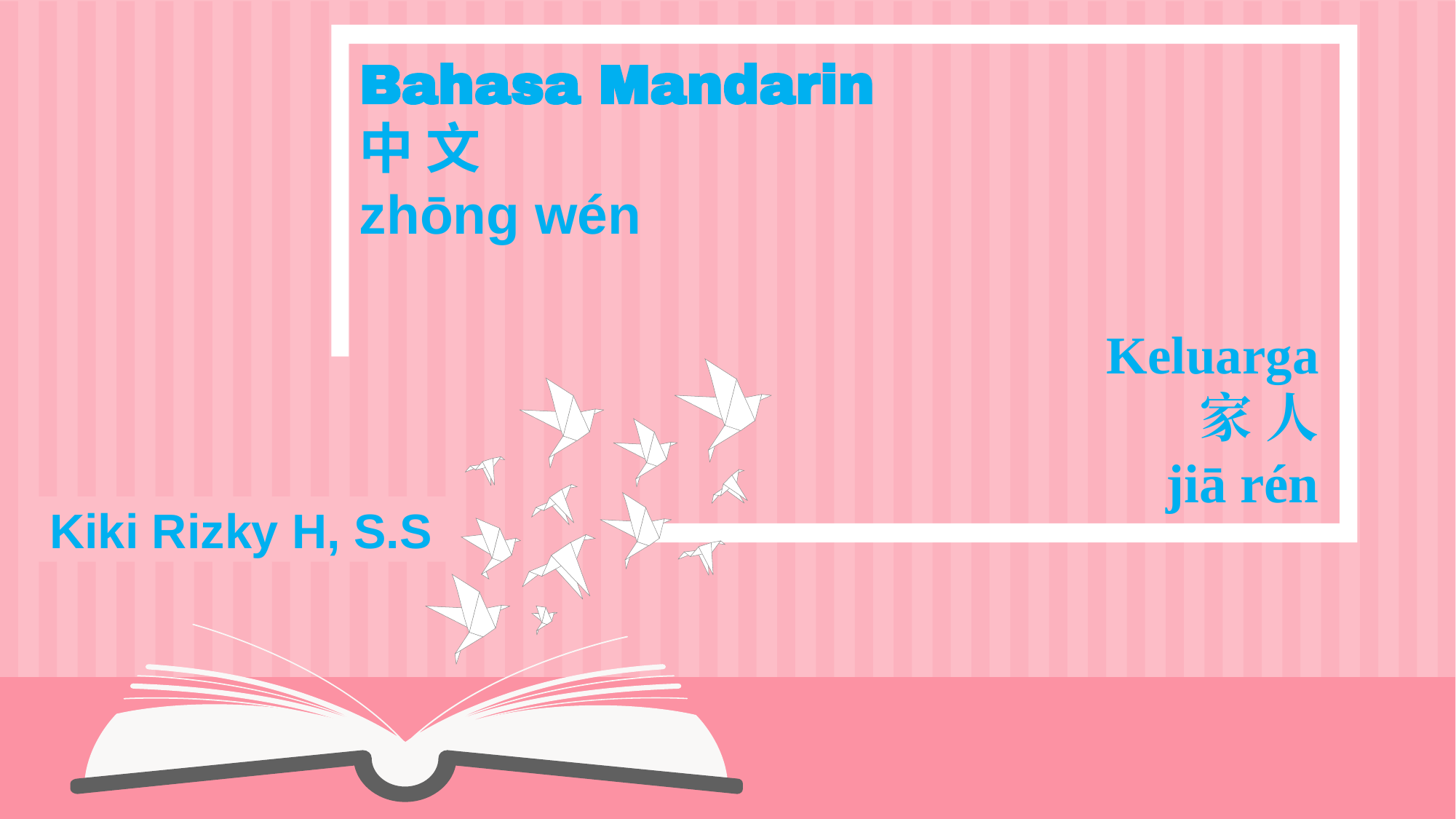

Bahasa Mandarin
中 文
zhōng wén

Keluarga
家 人
jiā rén

Kiki Rizky H, S.S